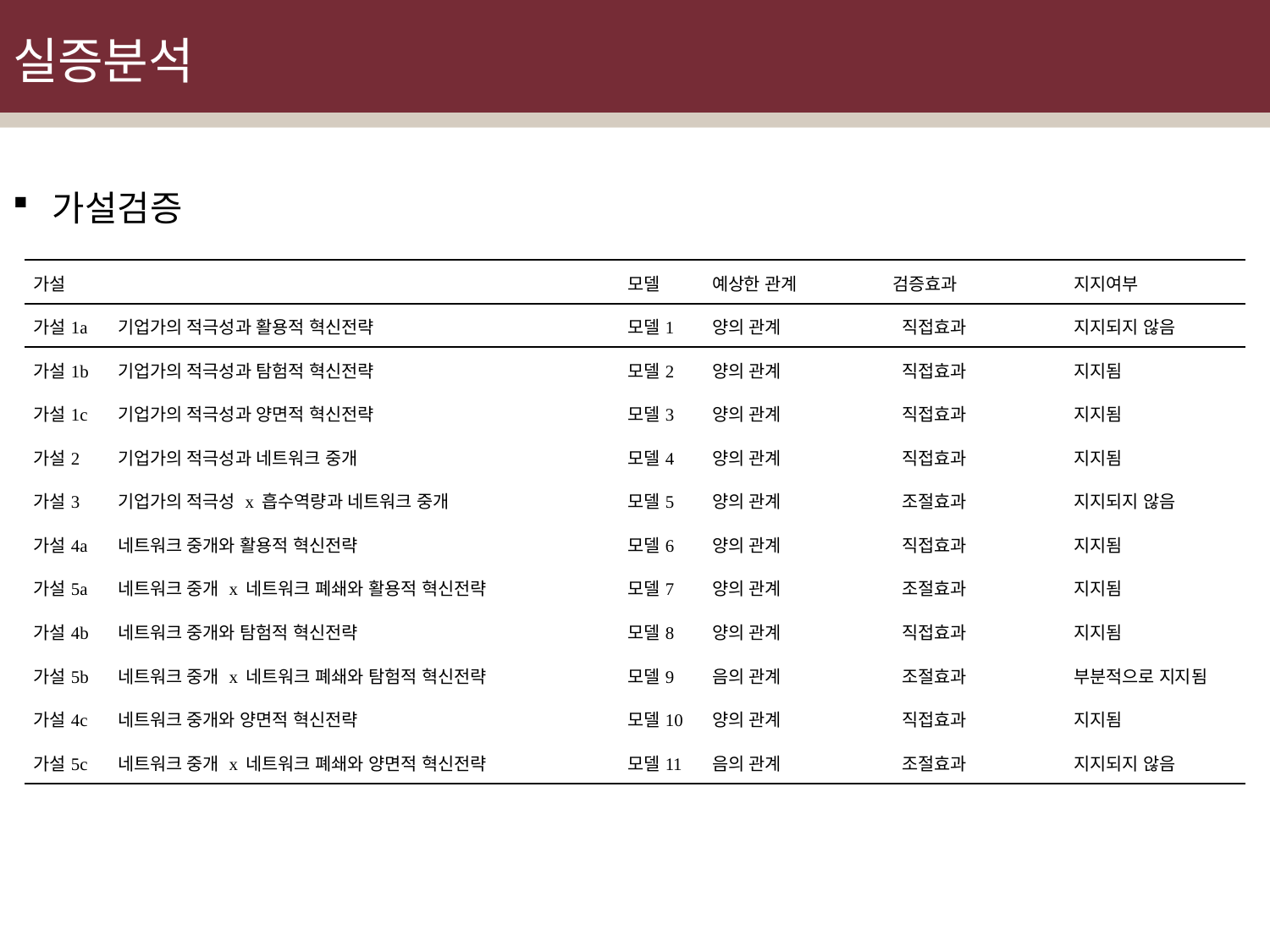

# 실증분석

가설검증
| 가설 |  | 모델 | 예상한 관계 | 검증효과 | 지지여부 |
| --- | --- | --- | --- | --- | --- |
| 가설1a | 기업가의 적극성과 활용적 혁신전략 | 모델1 | 양의 관계 | 직접효과 | 지지되지 않음 |
| 가설1b | 기업가의 적극성과 탐험적 혁신전략 | 모델2 | 양의 관계 | 직접효과 | 지지됨 |
| 가설1c | 기업가의 적극성과 양면적 혁신전략 | 모델3 | 양의 관계 | 직접효과 | 지지됨 |
| 가설2 | 기업가의 적극성과 네트워크 중개 | 모델4 | 양의 관계 | 직접효과 | 지지됨 |
| 가설3 | 기업가의 적극성 x 흡수역량과 네트워크 중개 | 모델5 | 양의 관계 | 조절효과 | 지지되지 않음 |
| 가설4a | 네트워크 중개와 활용적 혁신전략 | 모델6 | 양의 관계 | 직접효과 | 지지됨 |
| 가설5a | 네트워크 중개 x 네트워크 폐쇄와 활용적 혁신전략 | 모델7 | 양의 관계 | 조절효과 | 지지됨 |
| 가설4b | 네트워크 중개와 탐험적 혁신전략 | 모델8 | 양의 관계 | 직접효과 | 지지됨 |
| 가설5b | 네트워크 중개 x 네트워크 폐쇄와 탐험적 혁신전략 | 모델9 | 음의 관계 | 조절효과 | 부분적으로 지지됨 |
| 가설4c | 네트워크 중개와 양면적 혁신전략 | 모델10 | 양의 관계 | 직접효과 | 지지됨 |
| 가설5c | 네트워크 중개 x 네트워크 폐쇄와 양면적 혁신전략 | 모델11 | 음의 관계 | 조절효과 | 지지되지 않음 |